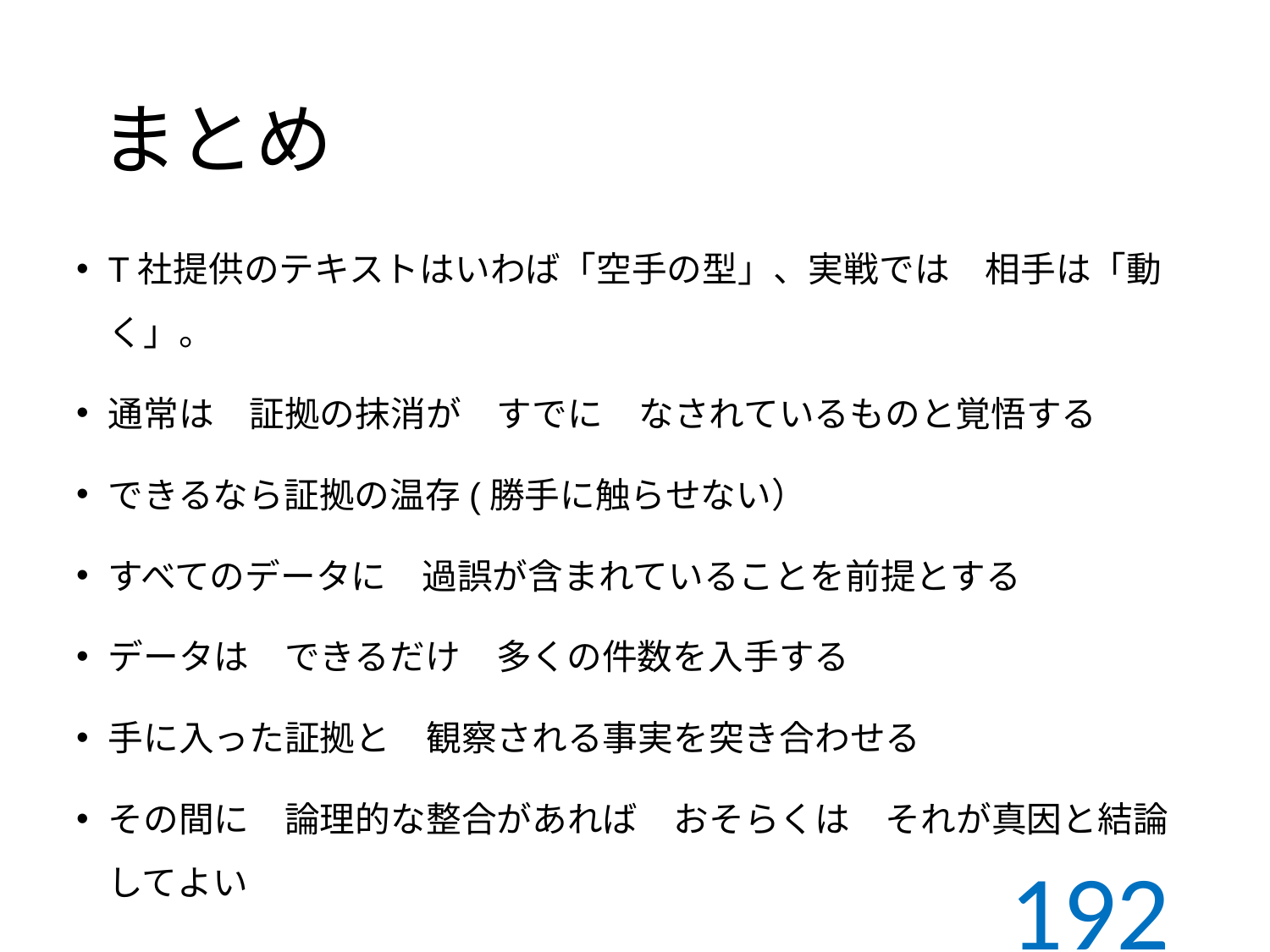

# まとめ
T社提供のテキストはいわば「空手の型」、実戦では　相手は「動く」。
通常は　証拠の抹消が　すでに　なされているものと覚悟する
できるなら証拠の温存(勝手に触らせない）
すべてのデータに　過誤が含まれていることを前提とする
データは　できるだけ　多くの件数を入手する
手に入った証拠と　観察される事実を突き合わせる
その間に　論理的な整合があれば　おそらくは　それが真因と結論してよい

192